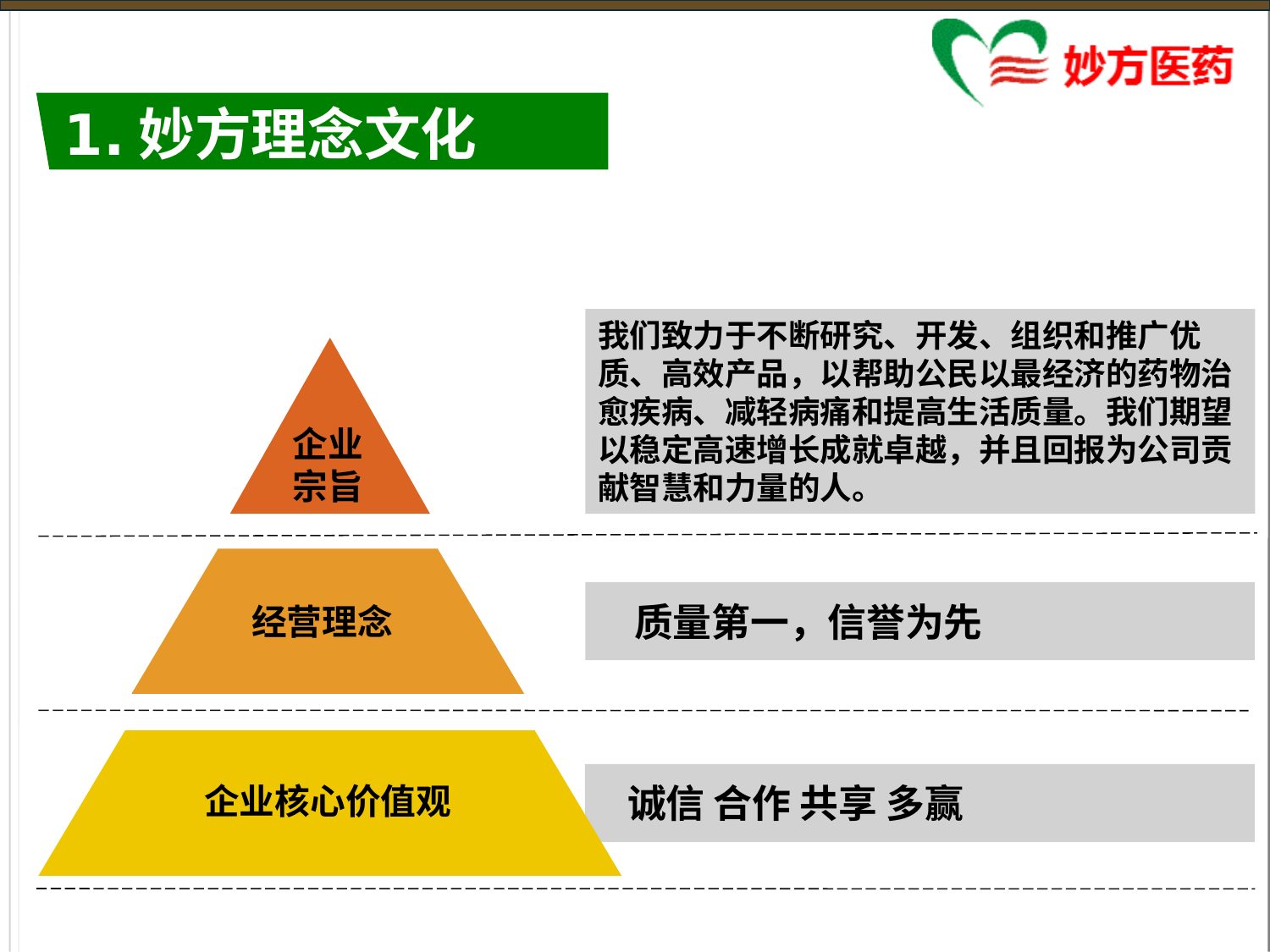

1.妙方理念文化

我们致力于不断研究、开发、组织和推广优质、高效产品，以帮助公民以最经济的药物治愈疾病、减轻病痛和提高生活质量。我们期望以稳定高速增长成就卓越，并且回报为公司贡献智慧和力量的人。

企业
宗旨

质量第一，信誉为先
经营理念

企业核心价值观
诚信 合作 共享 多赢